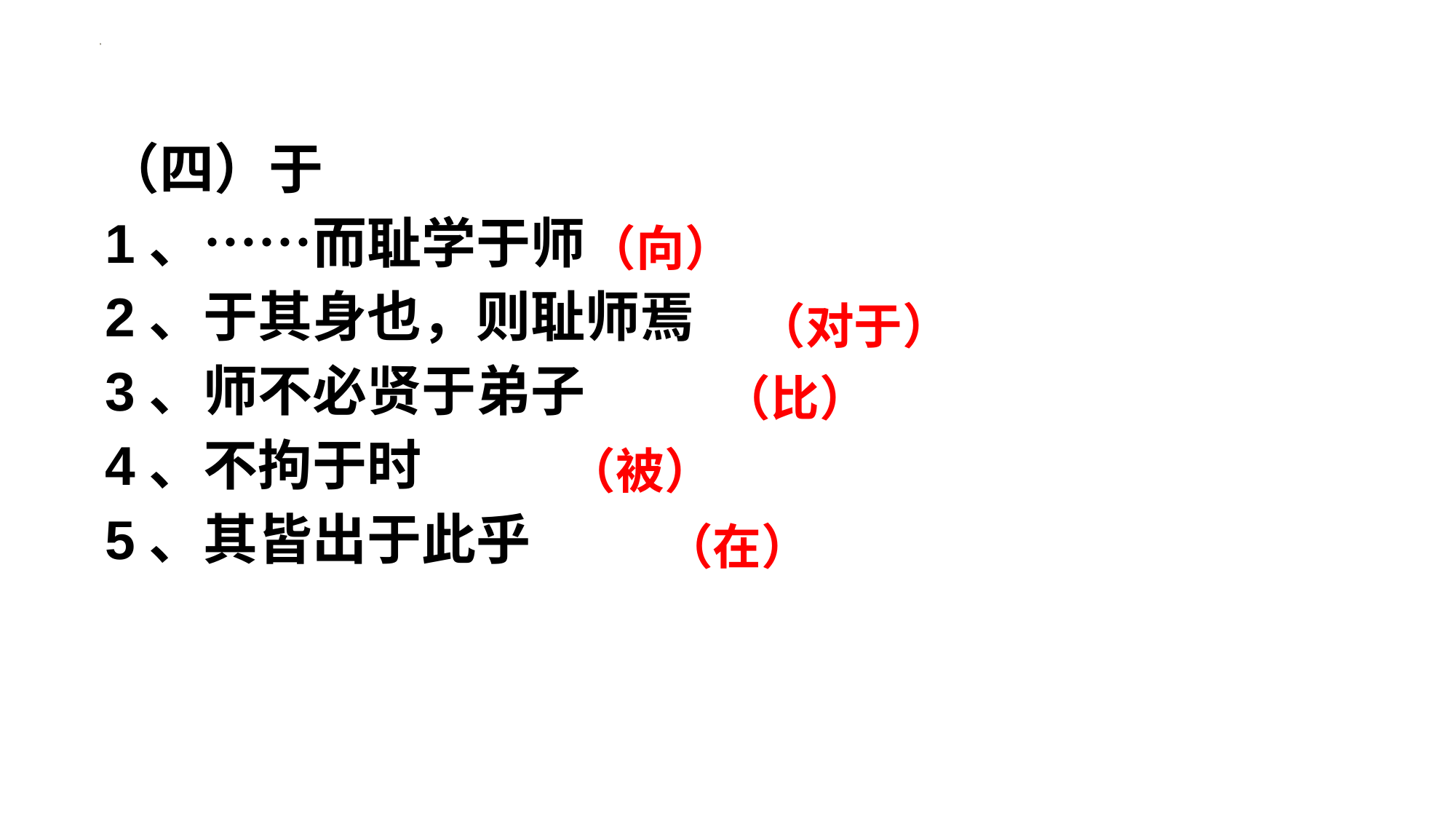

（四）于
1、……而耻学于师
2、于其身也，则耻师焉
3、师不必贤于弟子
4、不拘于时
5、其皆出于此乎
（向）
（对于）
（比）
（被）
（在）